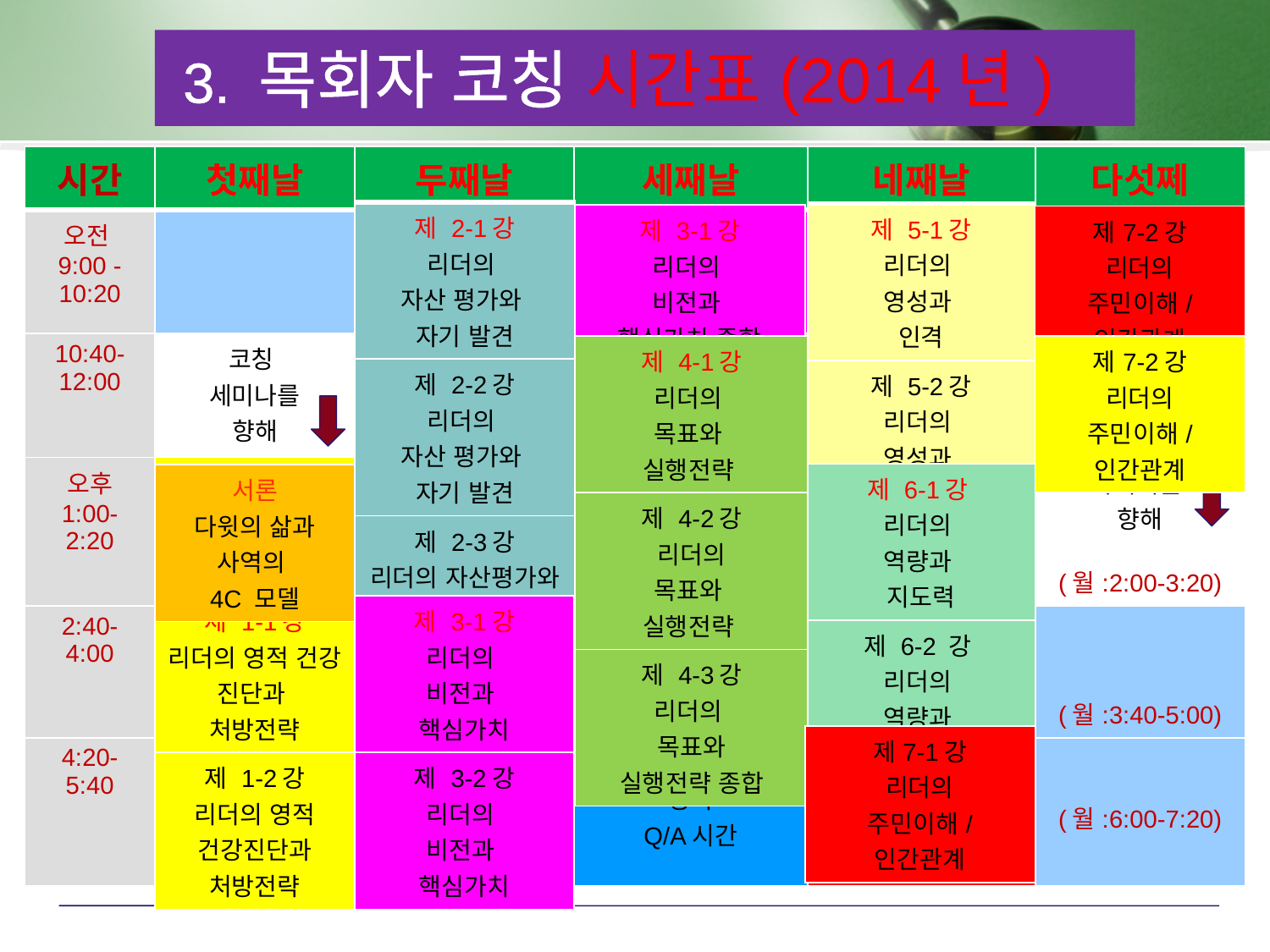

3. 목회자 코칭 시간표(2014년)
| 시간 | 첫째날 | 두째날 | 세째날 | 네째날 | 다섯쩨 |
| --- | --- | --- | --- | --- | --- |
| 오전 9:00 -10:20 |  |  |  |  |  |
| 10:40-12:00 | 코칭 세미나를 향해 |  |  |  |  |
| 오후 1:00-2:20 |  |  |  |  | 사역지를 향해 (월:2:00-3:20) |
| 2:40- 4:00 |  |  |  |  | (월:3:40-5:00) |
| 4:20- 5:40 |  |  | 종합평가와 정리 Q/A시간 |  | (월:6:00-7:20) |
| 제 2-1강 리더의 자산 평가와 자기 발견 |
| --- |
| 제 2-2강 리더의 자산 평가와 자기 발견 |
| 제 2-3강 리더의 자산평가와 자기 발견 종합 |
| 제 5-1강 리더의 영성과 인격 |
| --- |
| 제 5-2강 리더의 영성과 인격 |
| 제 3-1강 리더의 비전과 핵심가치 종합 |
| --- |
| 제7-2강 리더의 주민이해/ 인간관계 |
| --- |
| 제 4-1강 리더의 목표와 실행전략 |
| --- |
| 제 4-2강 리더의 목표와 실행전략 |
| 제 4-3강 리더의 목표와 실행전략 종합 |
| 제7-2강 리더의 주민이해/ 인간관계 |
| --- |

| 제 6-1강 리더의 역량과 지도력 |
| --- |
| 제 6-2 강 리더의 역량과 지도력 |
| 서론 다윗의 삶과 사역의 4C 모델 |
| --- |

| 제 1-1강 리더의 영적 건강 진단과 처방전략 |
| --- |
| 제 1-2강 리더의 영적 건강진단과 처방전략 |
| 제 3-1강 리더의 비전과 핵심가치 |
| --- |
| 제 3-2강 리더의 비전과 핵심가치 |
| 제7-1강 리더의 주민이해/ 인간관계 |
| --- |